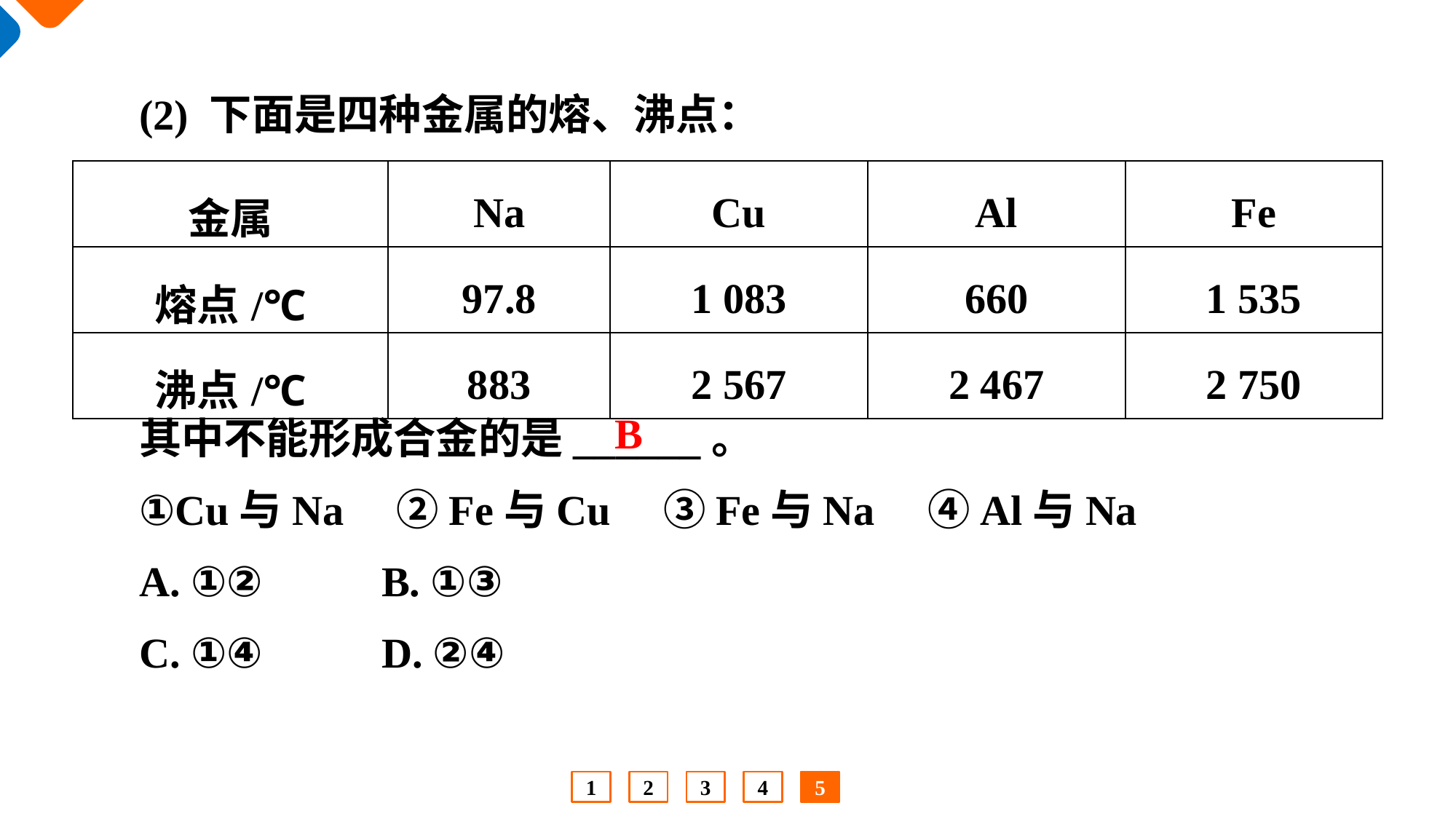

(2) 下面是四种金属的熔、沸点：
| 金属 | Na | Cu | Al | Fe |
| --- | --- | --- | --- | --- |
| 熔点/℃ | 97.8 | 1 083 | 660 | 1 535 |
| 沸点/℃ | 883 | 2 567 | 2 467 | 2 750 |
其中不能形成合金的是______。
①Cu与Na　②Fe与Cu　③Fe与Na　④Al与Na
A. ①② 	B. ①③
C. ①④ 	D. ②④
B
1
2
3
4
5